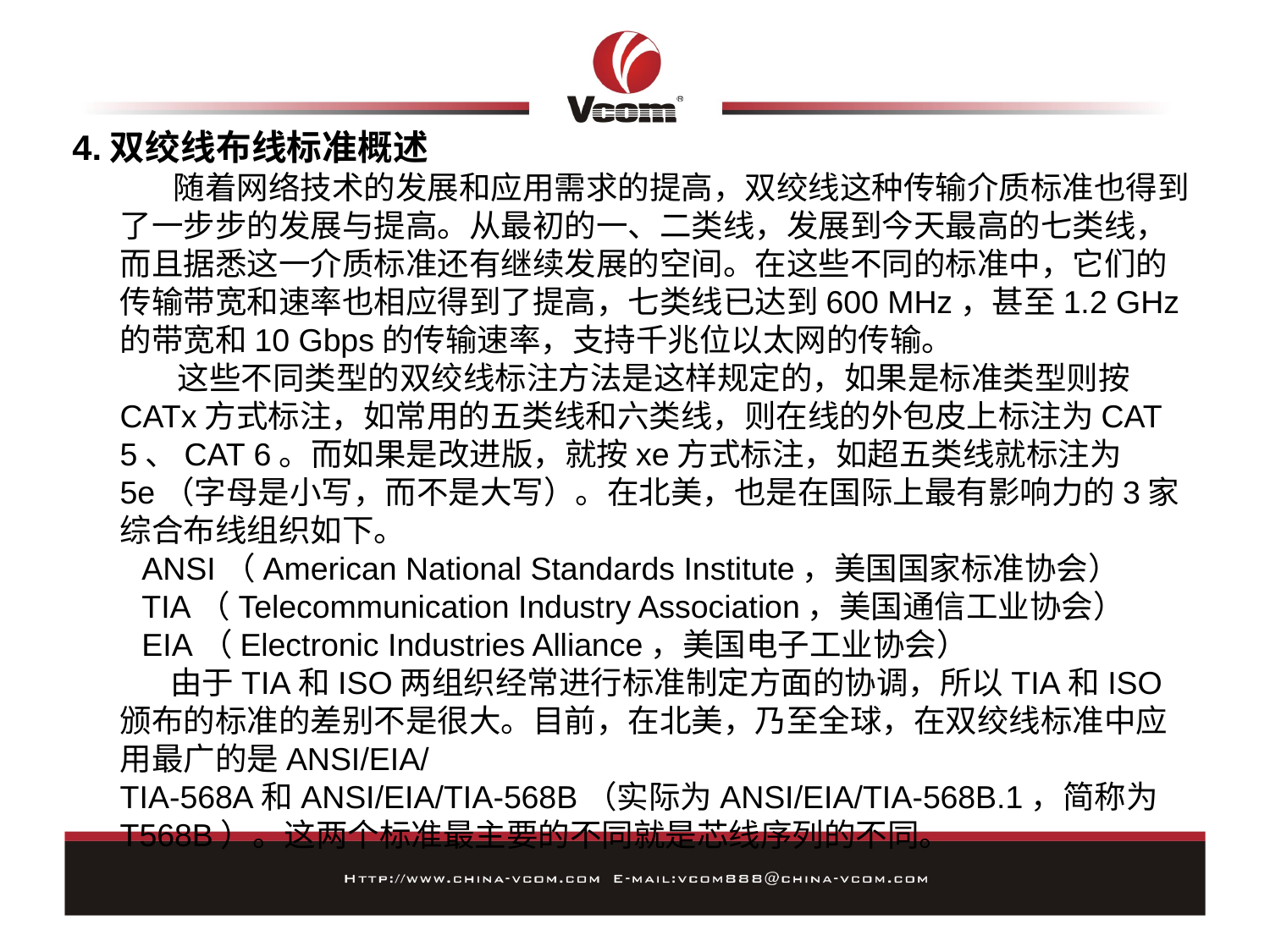

4.双绞线布线标准概述
　    随着网络技术的发展和应用需求的提高，双绞线这种传输介质标准也得到了一步步的发展与提高。从最初的一、二类线，发展到今天最高的七类线，而且据悉这一介质标准还有继续发展的空间。在这些不同的标准中，它们的传输带宽和速率也相应得到了提高，七类线已达到600 MHz，甚至1.2 GHz的带宽和10 Gbps的传输速率，支持千兆位以太网的传输。
        这些不同类型的双绞线标注方法是这样规定的，如果是标准类型则按CATx方式标注，如常用的五类线和六类线，则在线的外包皮上标注为CAT 5、CAT 6。而如果是改进版，就按xe方式标注，如超五类线就标注为5e（字母是小写，而不是大写）。在北美，也是在国际上最有影响力的3家综合布线组织如下。
  ANSI（American National Standards Institute，美国国家标准协会）
  TIA（Telecommunication Industry Association，美国通信工业协会）
  EIA（Electronic Industries Alliance，美国电子工业协会）
       由于TIA和ISO两组织经常进行标准制定方面的协调，所以TIA和ISO颁布的标准的差别不是很大。目前，在北美，乃至全球，在双绞线标准中应用最广的是ANSI/EIA/ TIA-568A和ANSI/EIA/TIA-568B（实际为ANSI/EIA/TIA-568B.1，简称为T568B）。这两个标准最主要的不同就是芯线序列的不同。